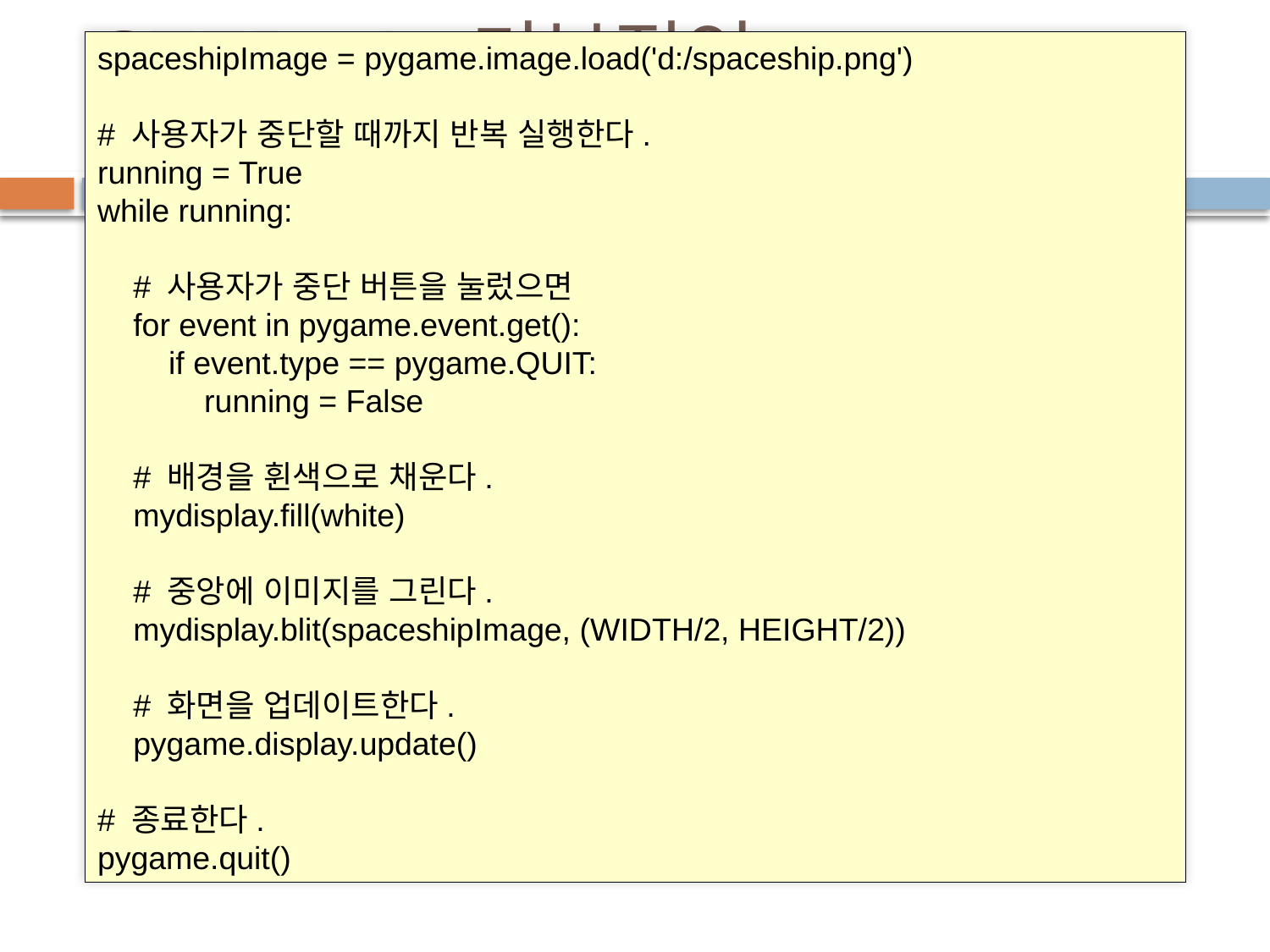

# STEP #1: 기본적인 pygame 프로그램
spaceshipImage = pygame.image.load('d:/spaceship.png')

# 사용자가 중단할 때까지 반복 실행한다.
running = True
while running:

    # 사용자가 중단 버튼을 눌렀으면
    for event in pygame.event.get():
        if event.type == pygame.QUIT:
            running = False

    # 배경을 휜색으로 채운다.
    mydisplay.fill(white)

    # 중앙에 이미지를 그린다.
    mydisplay.blit(spaceshipImage, (WIDTH/2, HEIGHT/2))

    # 화면을 업데이트한다.
    pygame.display.update()

# 종료한다.
pygame.quit()